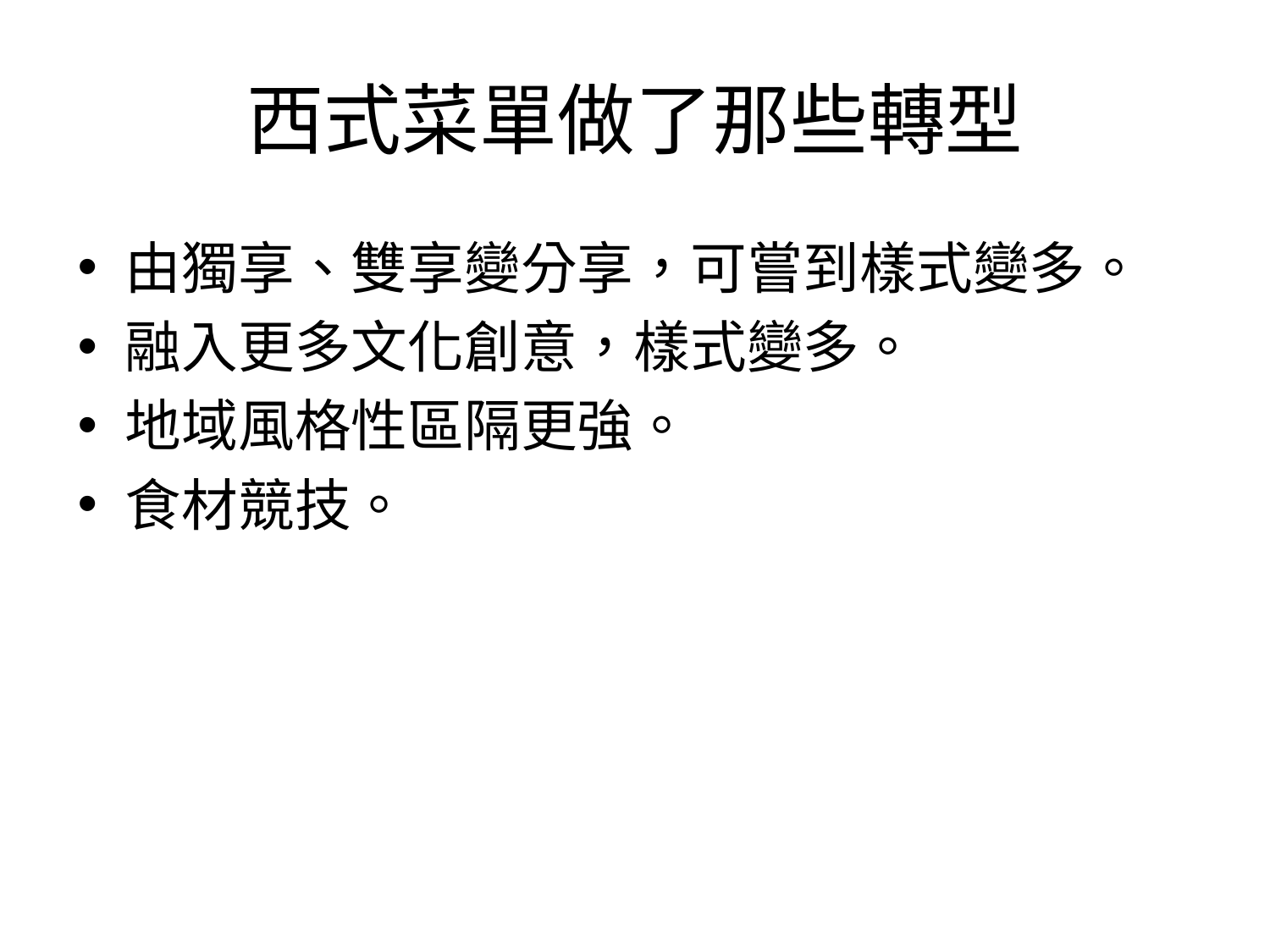

# 西式菜單做了那些轉型
由獨享、雙享變分享，可嘗到樣式變多。
融入更多文化創意，樣式變多。
地域風格性區隔更強。
食材競技。